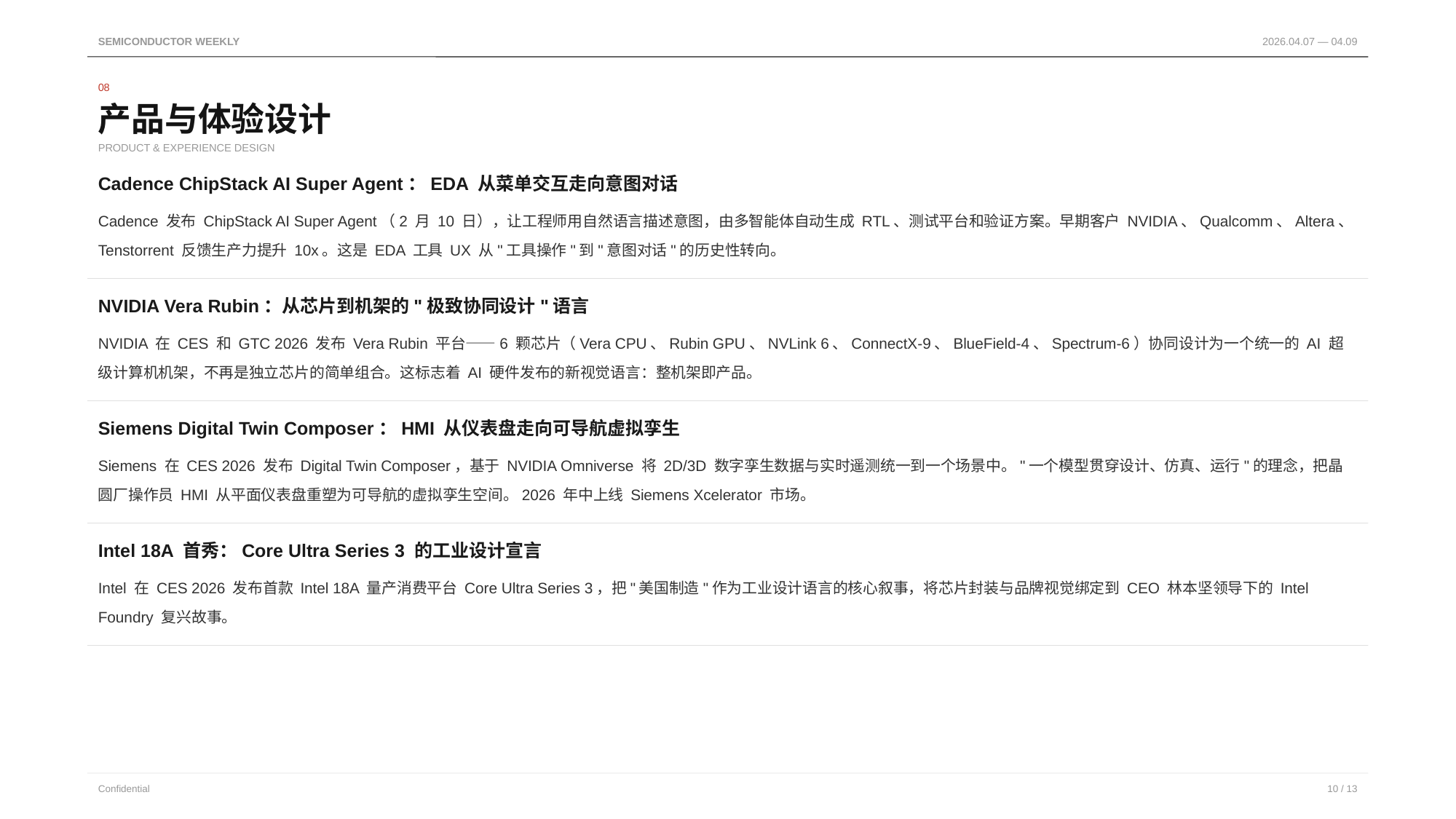

SEMICONDUCTOR WEEKLY
2026.04.07 — 04.09

08
产品与体验设计
PRODUCT & EXPERIENCE DESIGN
Cadence ChipStack AI Super Agent：EDA 从菜单交互走向意图对话
Cadence 发布 ChipStack AI Super Agent（2 月 10 日），让工程师用自然语言描述意图，由多智能体自动生成 RTL、测试平台和验证方案。早期客户 NVIDIA、Qualcomm、Altera、Tenstorrent 反馈生产力提升 10x。这是 EDA 工具 UX 从"工具操作"到"意图对话"的历史性转向。

NVIDIA Vera Rubin：从芯片到机架的"极致协同设计"语言
NVIDIA 在 CES 和 GTC 2026 发布 Vera Rubin 平台——6 颗芯片（Vera CPU、Rubin GPU、NVLink 6、ConnectX-9、BlueField-4、Spectrum-6）协同设计为一个统一的 AI 超级计算机机架，不再是独立芯片的简单组合。这标志着 AI 硬件发布的新视觉语言：整机架即产品。

Siemens Digital Twin Composer：HMI 从仪表盘走向可导航虚拟孪生
Siemens 在 CES 2026 发布 Digital Twin Composer，基于 NVIDIA Omniverse 将 2D/3D 数字孪生数据与实时遥测统一到一个场景中。"一个模型贯穿设计、仿真、运行"的理念，把晶圆厂操作员 HMI 从平面仪表盘重塑为可导航的虚拟孪生空间。2026 年中上线 Siemens Xcelerator 市场。

Intel 18A 首秀：Core Ultra Series 3 的工业设计宣言
Intel 在 CES 2026 发布首款 Intel 18A 量产消费平台 Core Ultra Series 3，把"美国制造"作为工业设计语言的核心叙事，将芯片封装与品牌视觉绑定到 CEO 林本坚领导下的 Intel Foundry 复兴故事。

Confidential
10 / 13